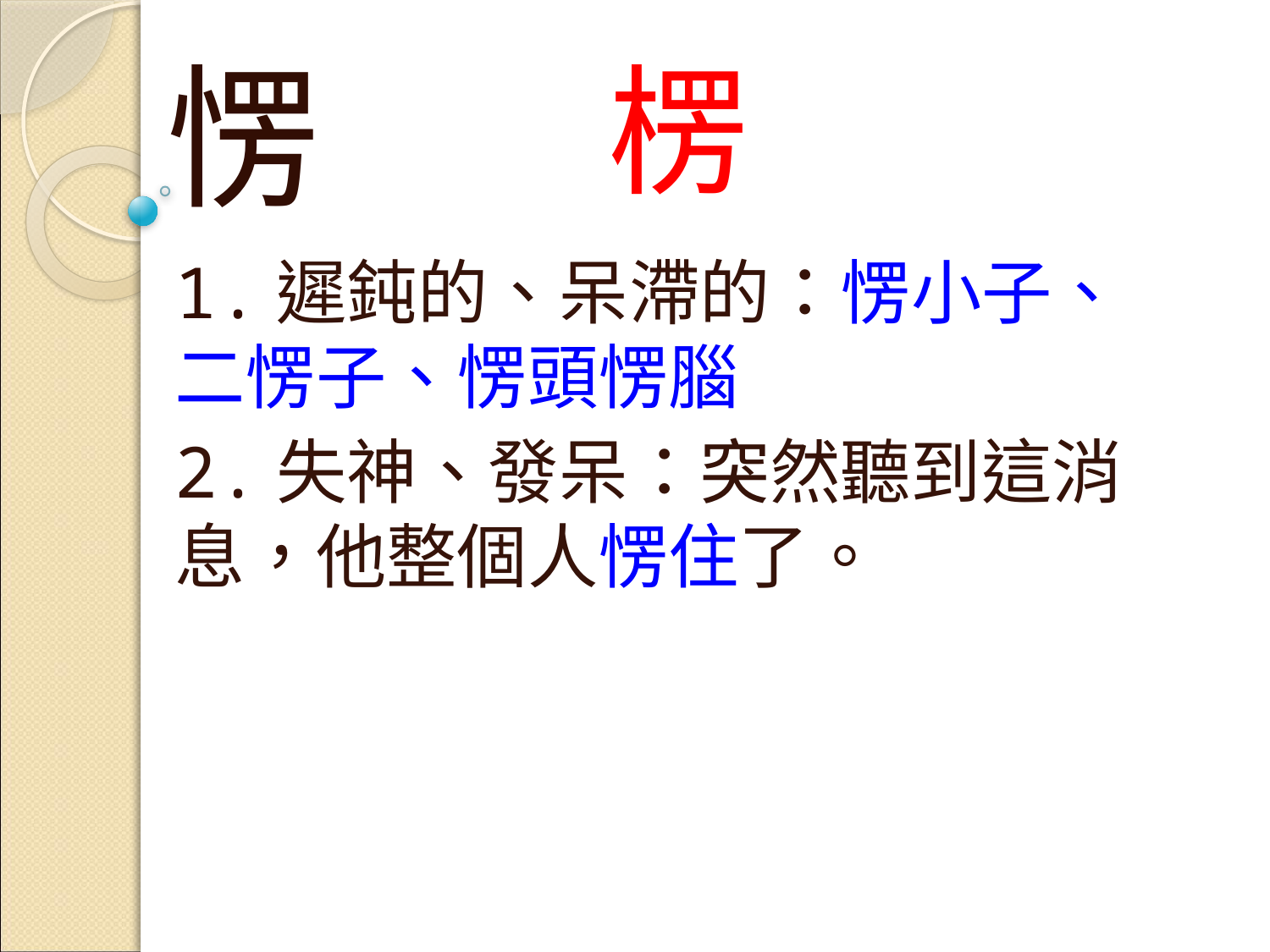

愣
楞
1.遲鈍的、呆滯的：愣小子、二愣子、愣頭愣腦
2.失神、發呆：突然聽到這消息，他整個人愣住了。